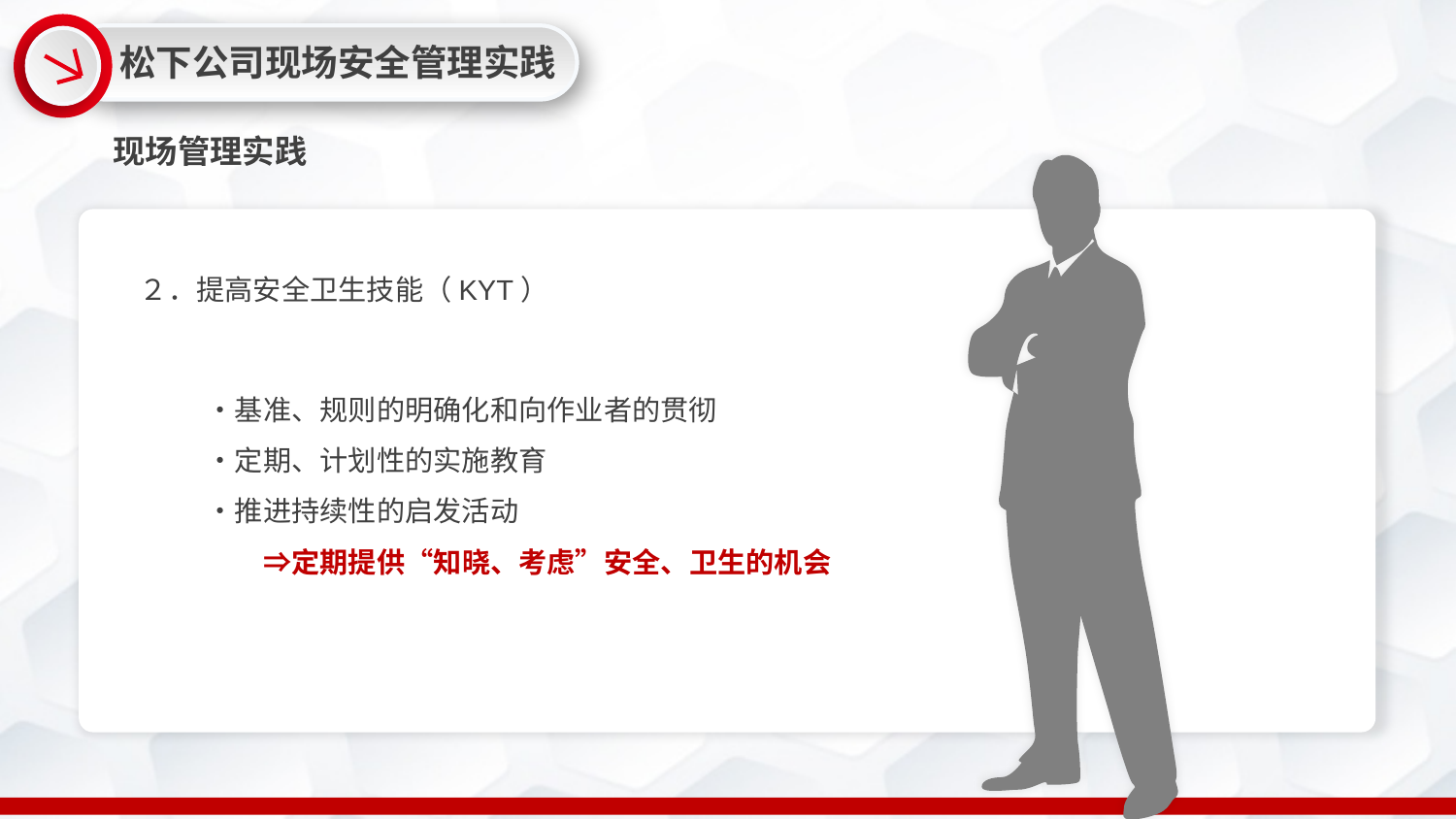

松下公司现场安全管理实践
现场管理实践

２．提高安全卫生技能（KYT）
・基准、规则的明确化和向作业者的贯彻
・定期、计划性的实施教育
・推进持续性的启发活动
　　⇒定期提供“知晓、考虑”安全、卫生的机会